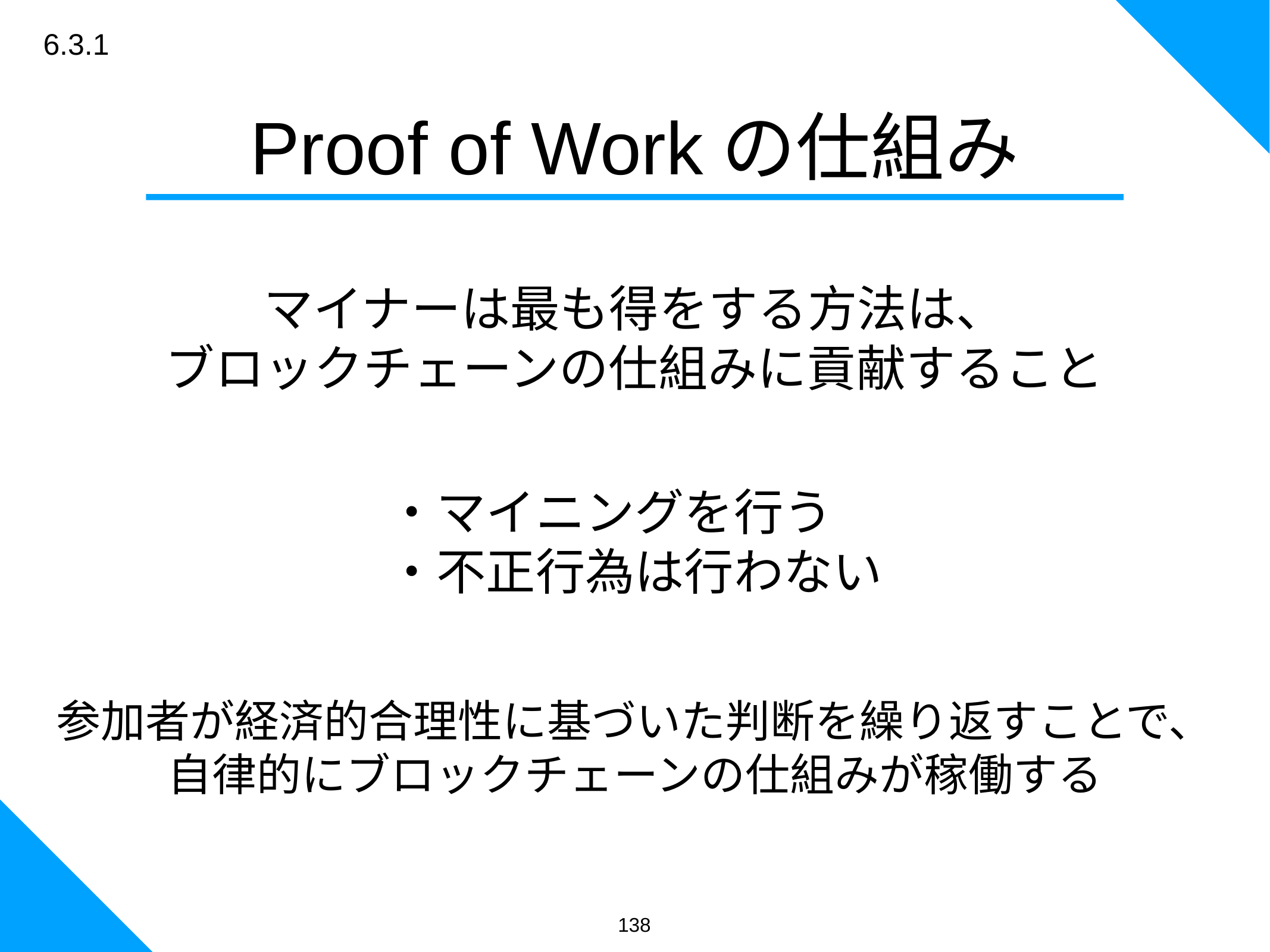

6.3.1
Proof of Workの仕組み
マイナーは最も得をする方法は、
ブロックチェーンの仕組みに貢献すること
・マイニングを行う
・不正行為は行わない
参加者が経済的合理性に基づいた判断を繰り返すことで、
自律的にブロックチェーンの仕組みが稼働する
138